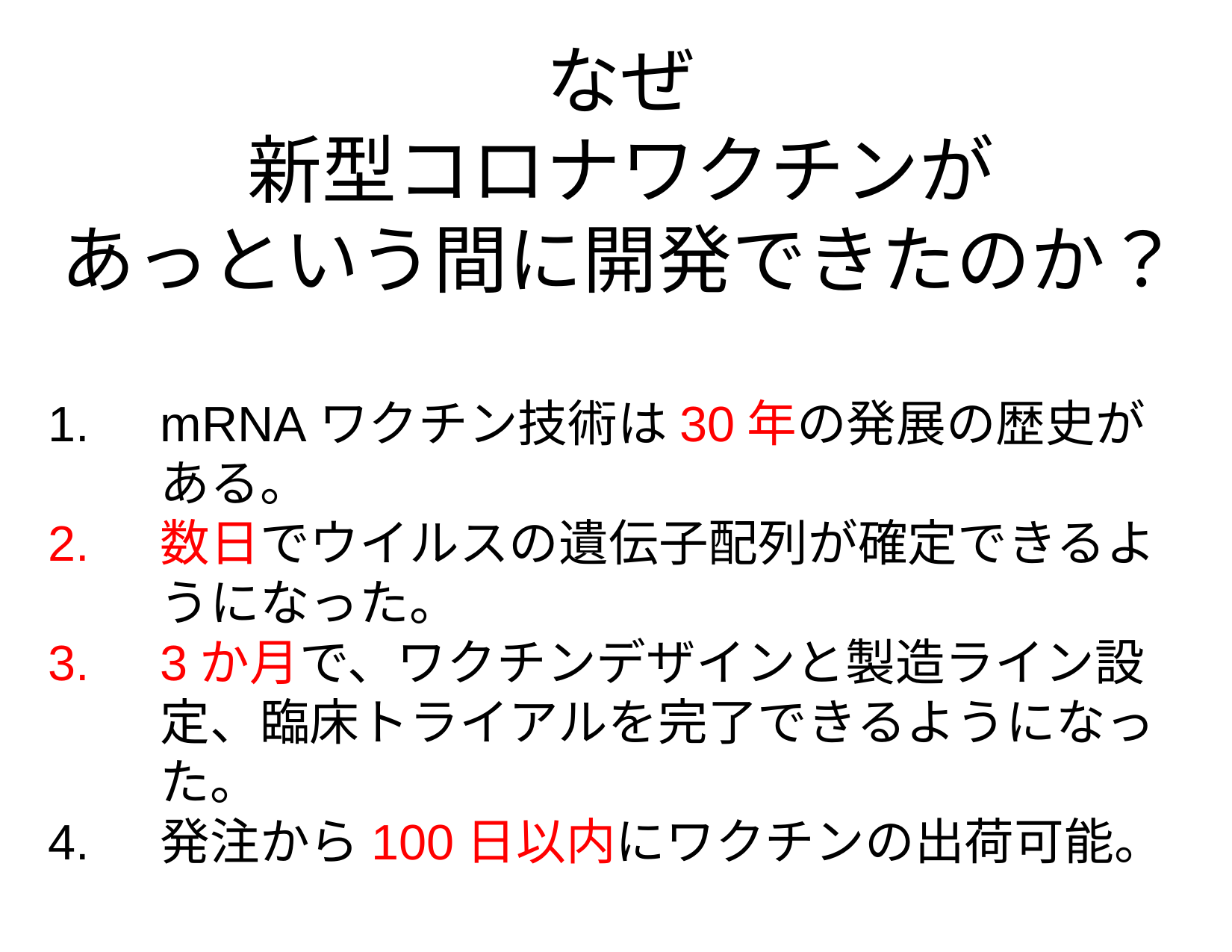

なぜ
新型コロナワクチンが
あっという間に開発できたのか？

mRNAワクチン技術は30年の発展の歴史がある。
数日でウイルスの遺伝子配列が確定できるようになった。
3か月で、ワクチンデザインと製造ライン設定、臨床トライアルを完了できるようになった。
発注から100日以内にワクチンの出荷可能。